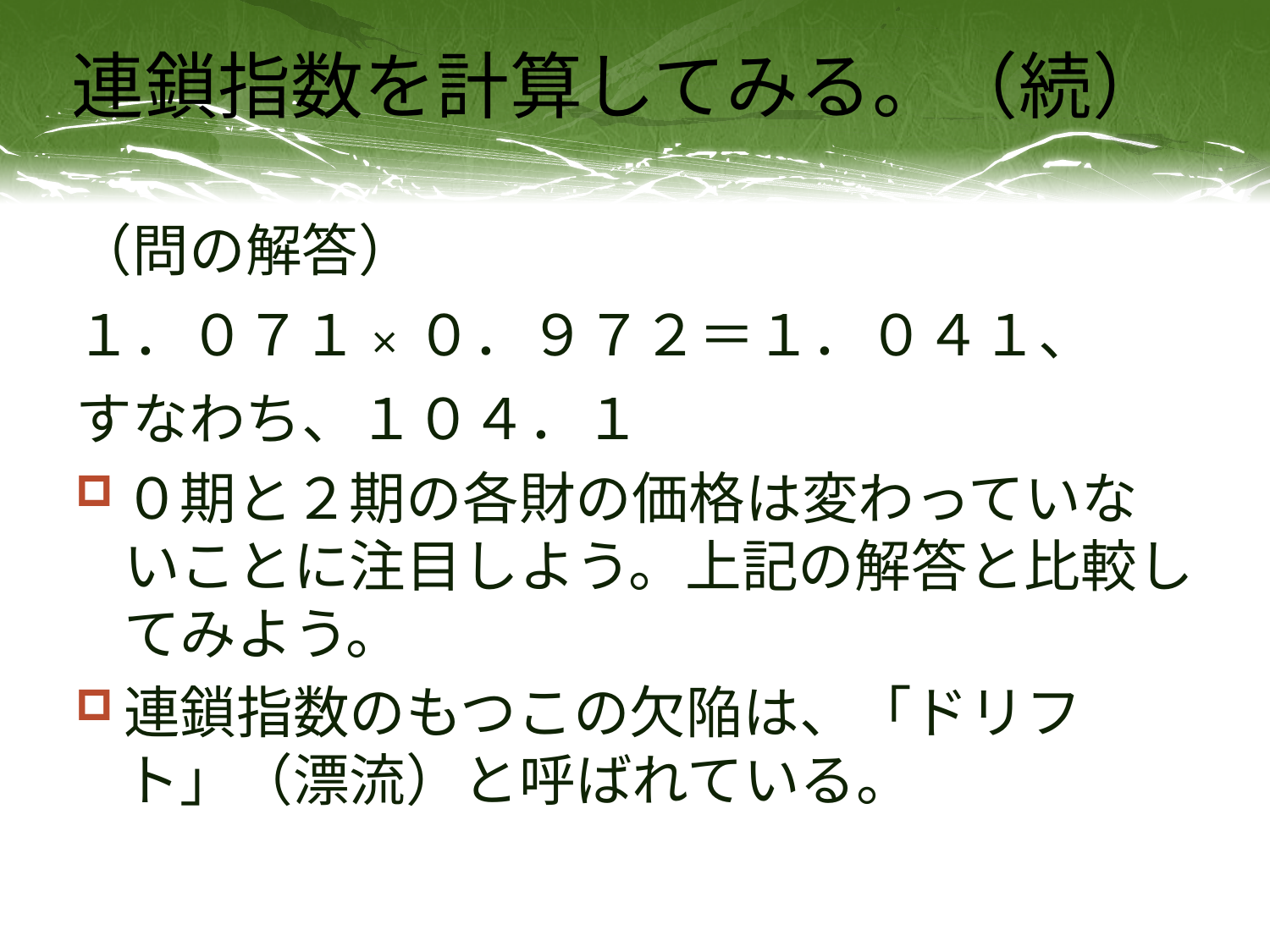

# 連鎖指数を計算してみる。（続）
（問の解答）
１．０７１×０．９７２＝１．０４１、
すなわち、１０４．１
０期と２期の各財の価格は変わっていないことに注目しよう。上記の解答と比較してみよう。
連鎖指数のもつこの欠陥は、「ドリフト」（漂流）と呼ばれている。